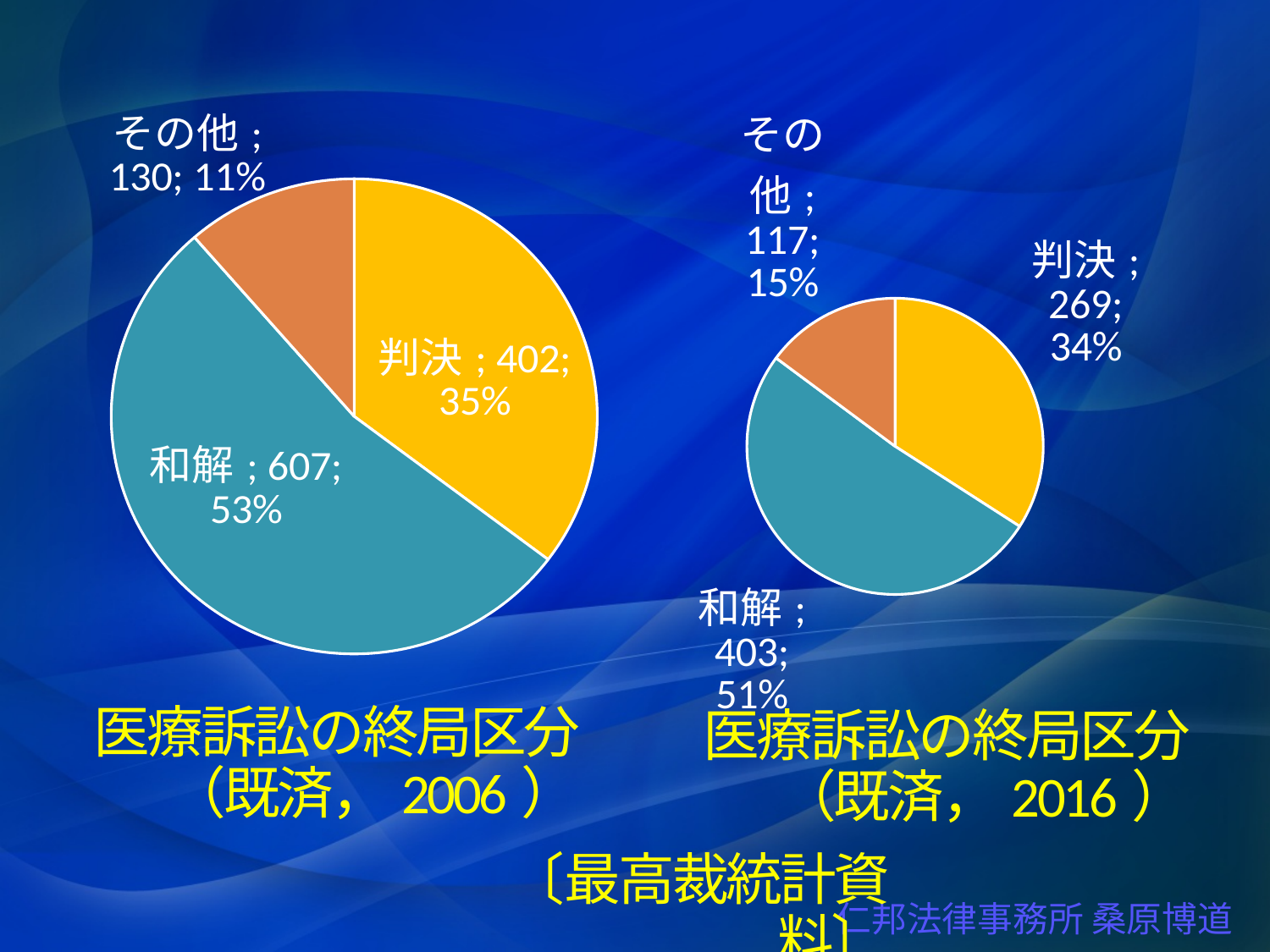

### Chart

| Category | 列1 |
|---|---|
| 判決 | 402.0 |
| 和解 | 607.0 |
| その他 | 130.0 |

### Chart

| Category | 列1 |
|---|---|
| 判決 | 269.0 |
| 和解 | 403.0 |
| その他 | 117.0 |
# 医療訴訟の終局区分（既済，2006）
医療訴訟の終局区分（既済，2016）
〔最高裁統計資料〕
 仁邦法律事務所 桑原博道